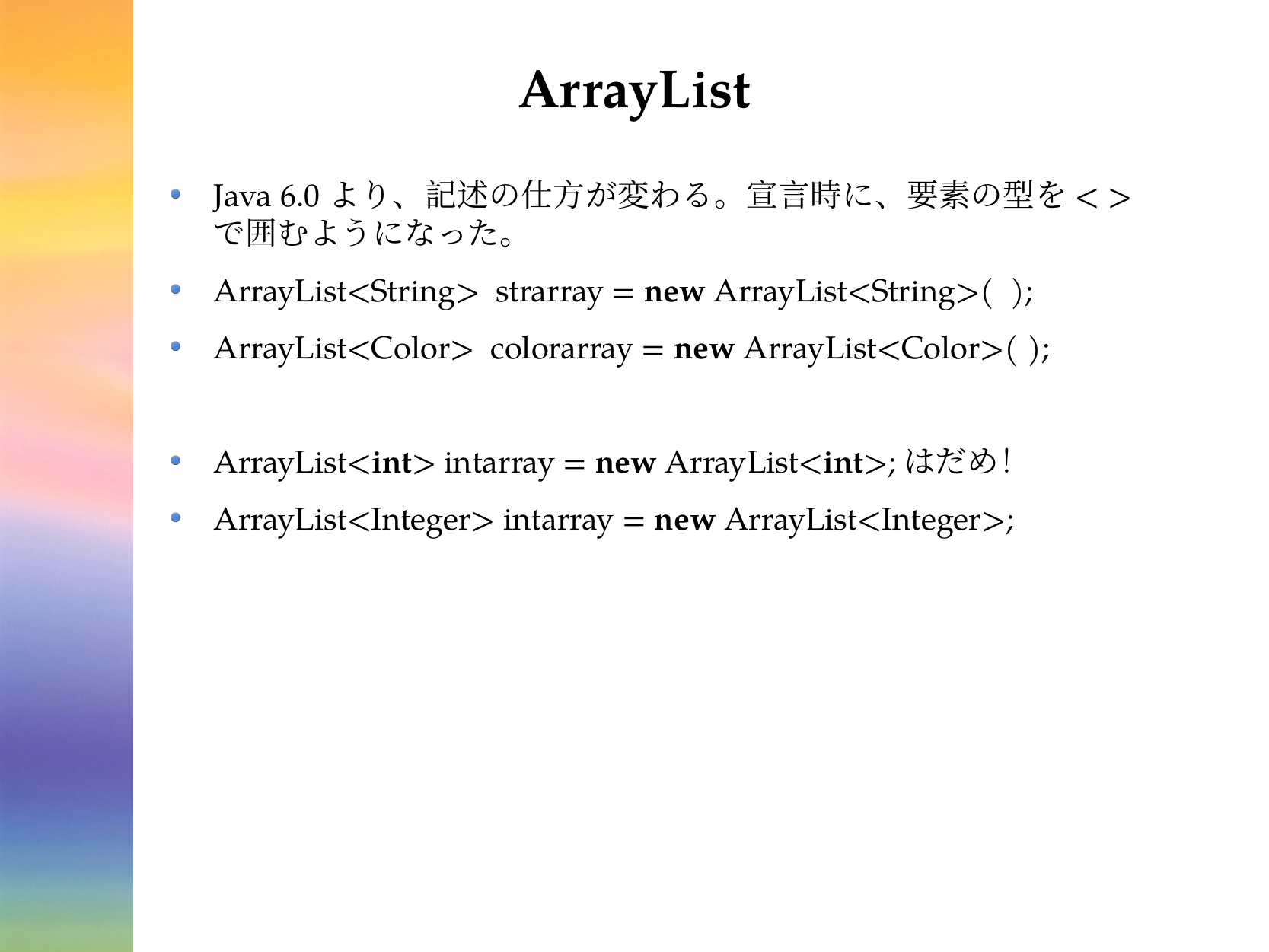

# ArrayList
Java 6.0より、記述の仕方が変わる。宣言時に、要素の型を< >で囲むようになった。
ArrayList<String>  strarray = new ArrayList<String>(  );
ArrayList<Color>  colorarray = new ArrayList<Color>( );

ArrayList<int> intarray = new ArrayList<int>;はだめ！
ArrayList<Integer> intarray = new ArrayList<Integer>;